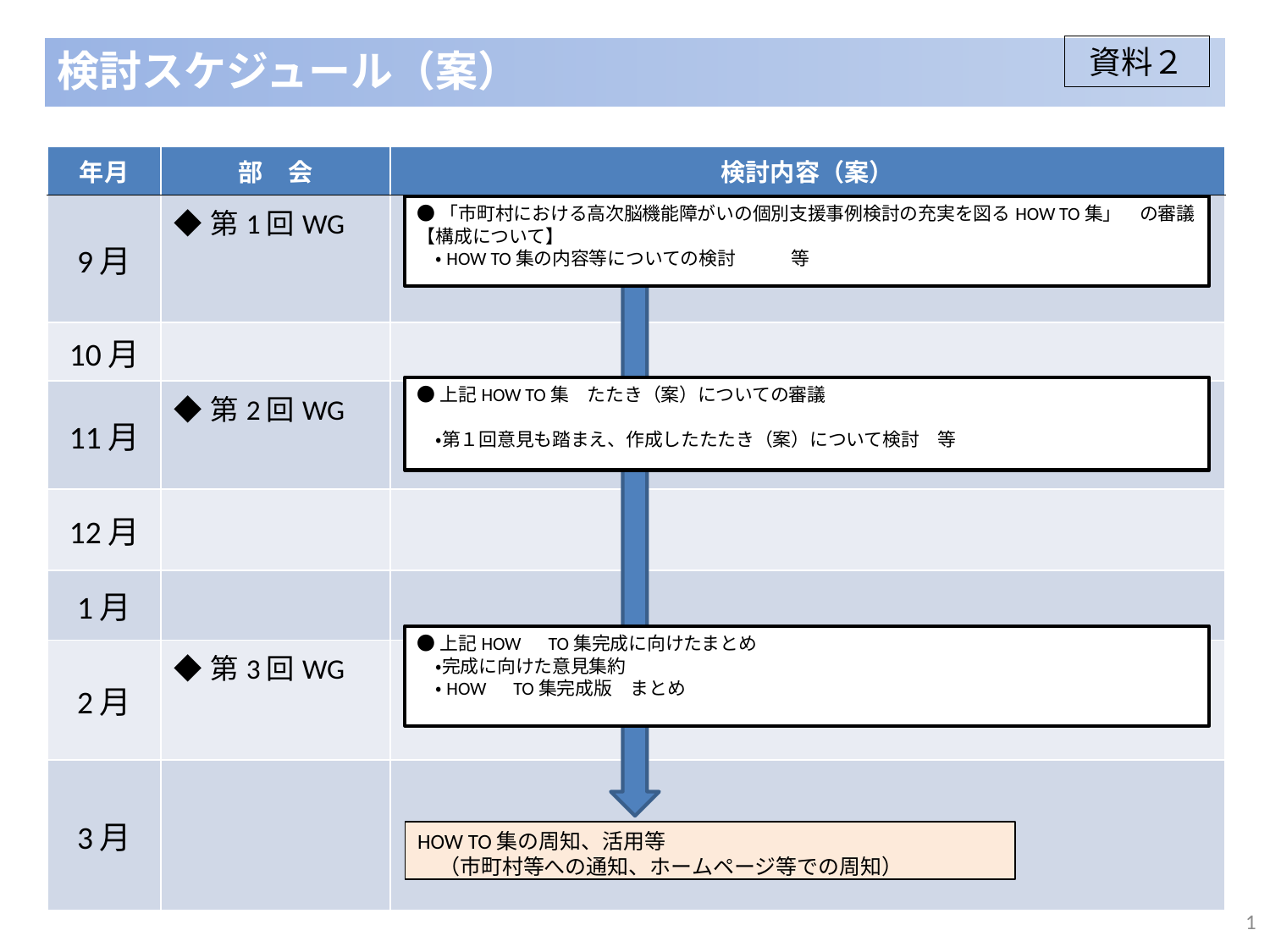

資料２
検討スケジュール（案）

| 年月 | 部　会 | 検討内容（案） |
| --- | --- | --- |
| 9月 | ◆第1回WG |  |
| 10月 |  |  |
| 11月 | ◆第2回WG |  |
| 12月 |  |  |
| 1月 |  |  |
| 2月 | ◆第3回WG |  |
| 3月 |  |  |
●「市町村における高次脳機能障がいの個別支援事例検討の充実を図るHOW TO集」　の審議
【構成について】
　・HOW TO集の内容等についての検討　　　等

●上記HOW TO集　たたき（案）についての審議

　・第１回意見も踏まえ、作成したたたき（案）について検討　等

●上記HOW　TO集完成に向けたまとめ
　・完成に向けた意見集約
　・HOW　TO集完成版　まとめ

HOW TO集の周知、活用等
　（市町村等への通知、ホームページ等での周知）

1